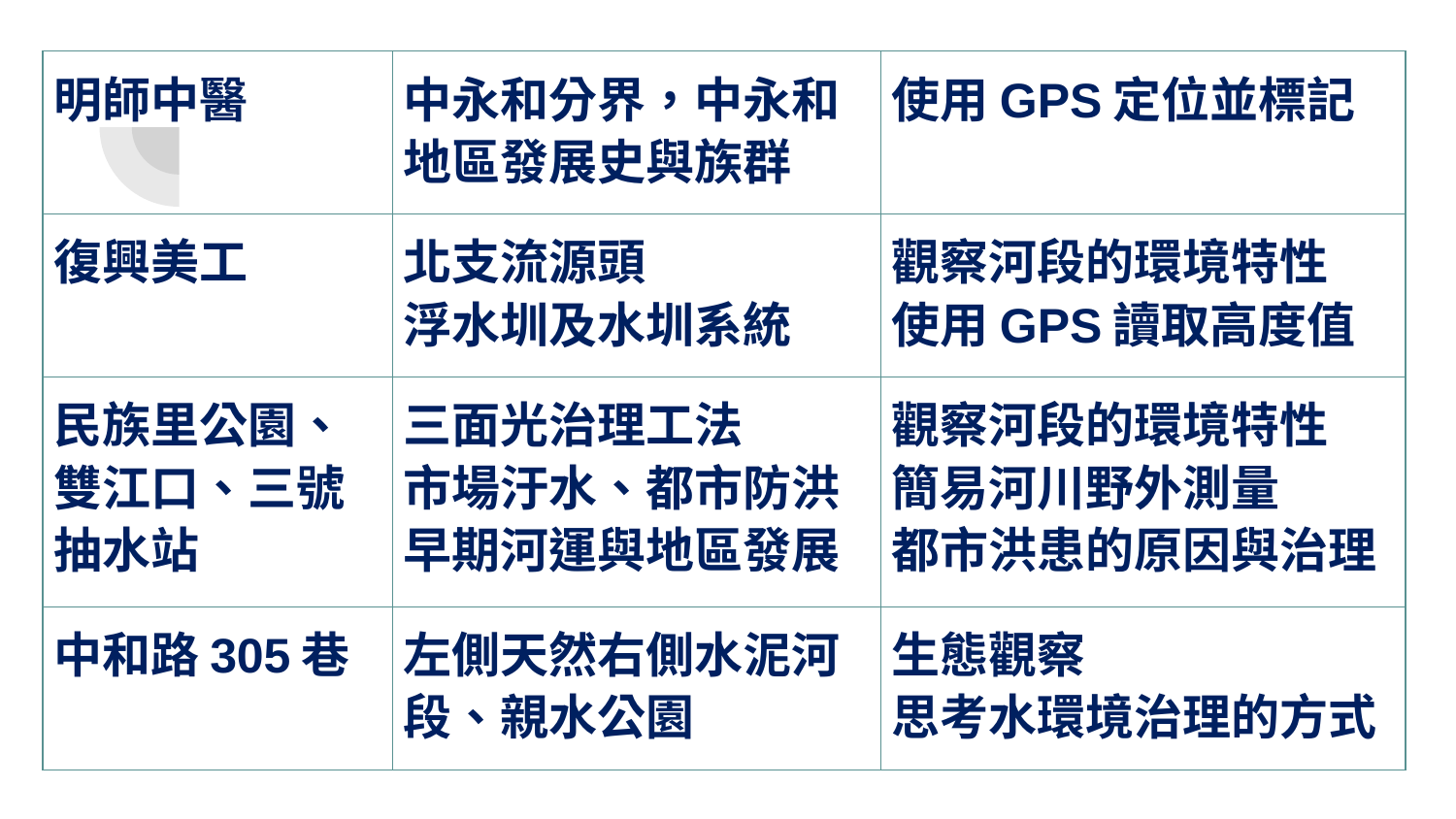

| 明師中醫 | 中永和分界，中永和地區發展史與族群 | 使用GPS定位並標記 |
| --- | --- | --- |
| 復興美工 | 北支流源頭 浮水圳及水圳系統 | 觀察河段的環境特性 使用GPS讀取高度值 |
| 民族里公園、雙江口、三號抽水站 | 三面光治理工法 市場汙水、都市防洪 早期河運與地區發展 | 觀察河段的環境特性 簡易河川野外測量 都市洪患的原因與治理 |
| 中和路305巷 | 左側天然右側水泥河段、親水公園 | 生態觀察 思考水環境治理的方式 |